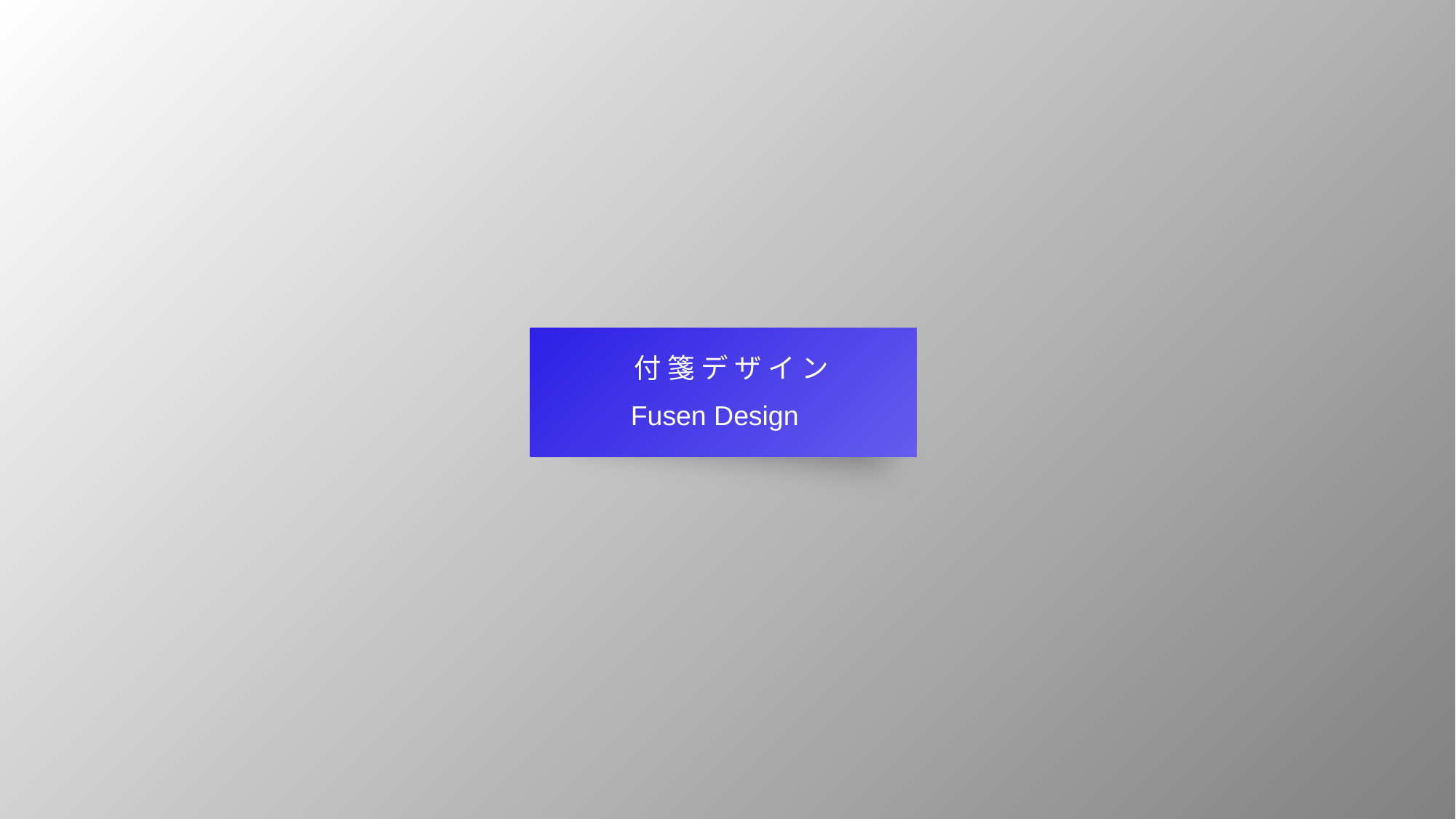

付 箋 デ ザ イ ン

Fusen Design